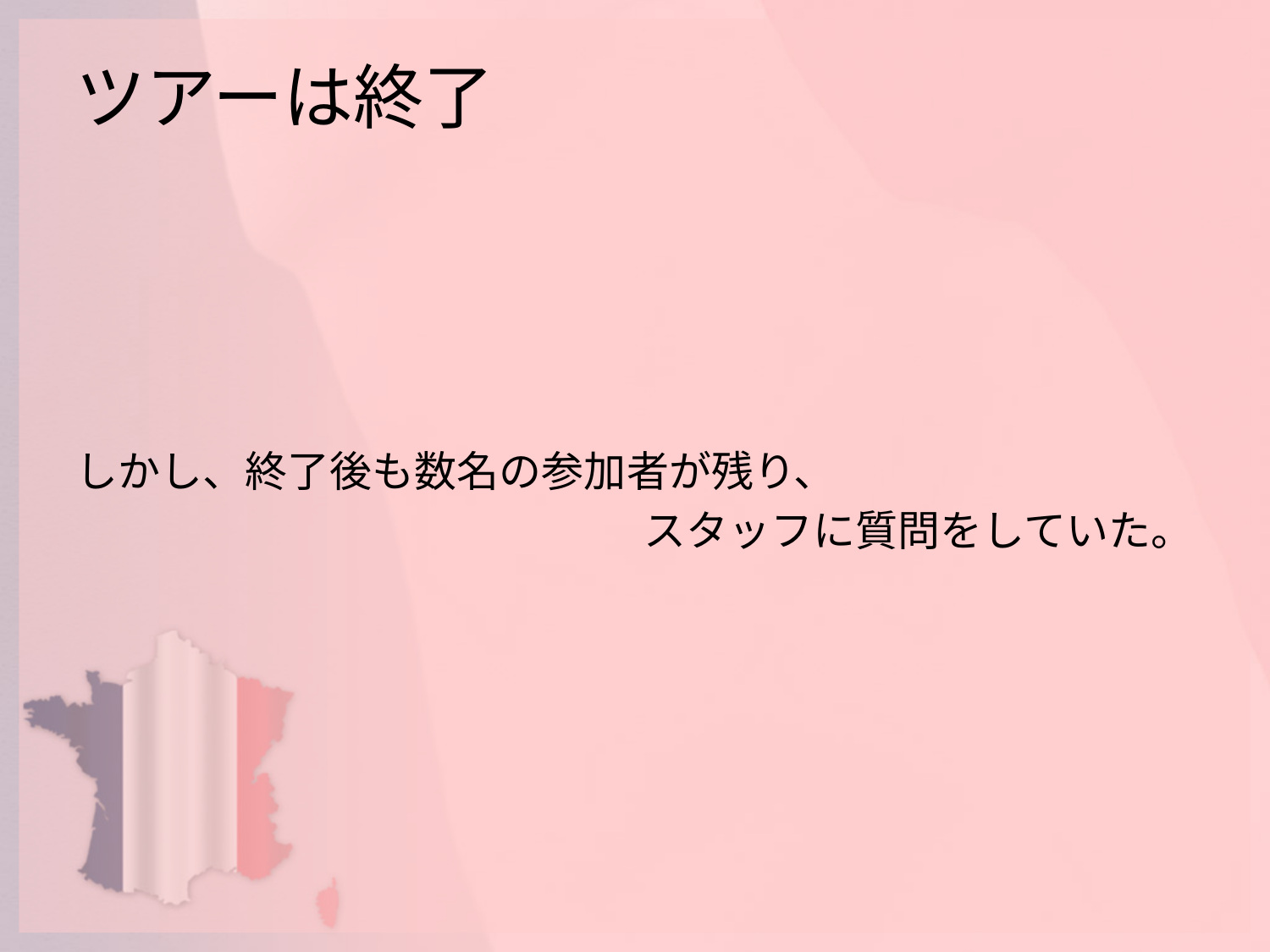

# ツアーは終了

しかし、終了後も数名の参加者が残り、
スタッフに質問をしていた。